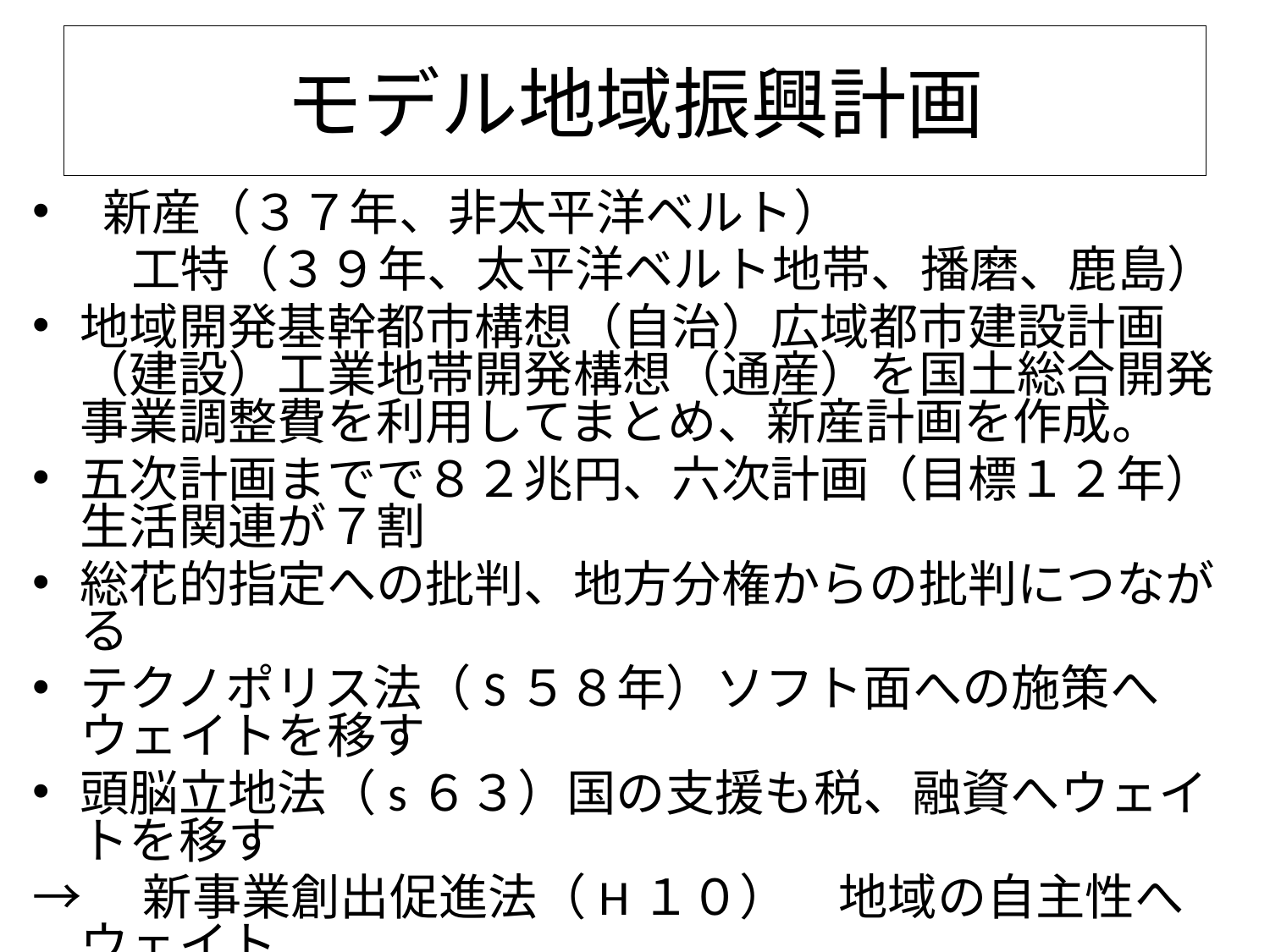

# モデル地域振興計画
 新産（３７年、非太平洋ベルト）
　　工特（３９年、太平洋ベルト地帯、播磨、鹿島）
地域開発基幹都市構想（自治）広域都市建設計画（建設）工業地帯開発構想（通産）を国土総合開発事業調整費を利用してまとめ、新産計画を作成。
五次計画までで８２兆円、六次計画（目標１２年）生活関連が７割
総花的指定への批判、地方分権からの批判につながる
テクノポリス法（S５８年）ソフト面への施策へウェイトを移す
頭脳立地法（s６３）国の支援も税、融資へウェイトを移す
→　新事業創出促進法（H１０）　地域の自主性へウェイト
　リゾート法